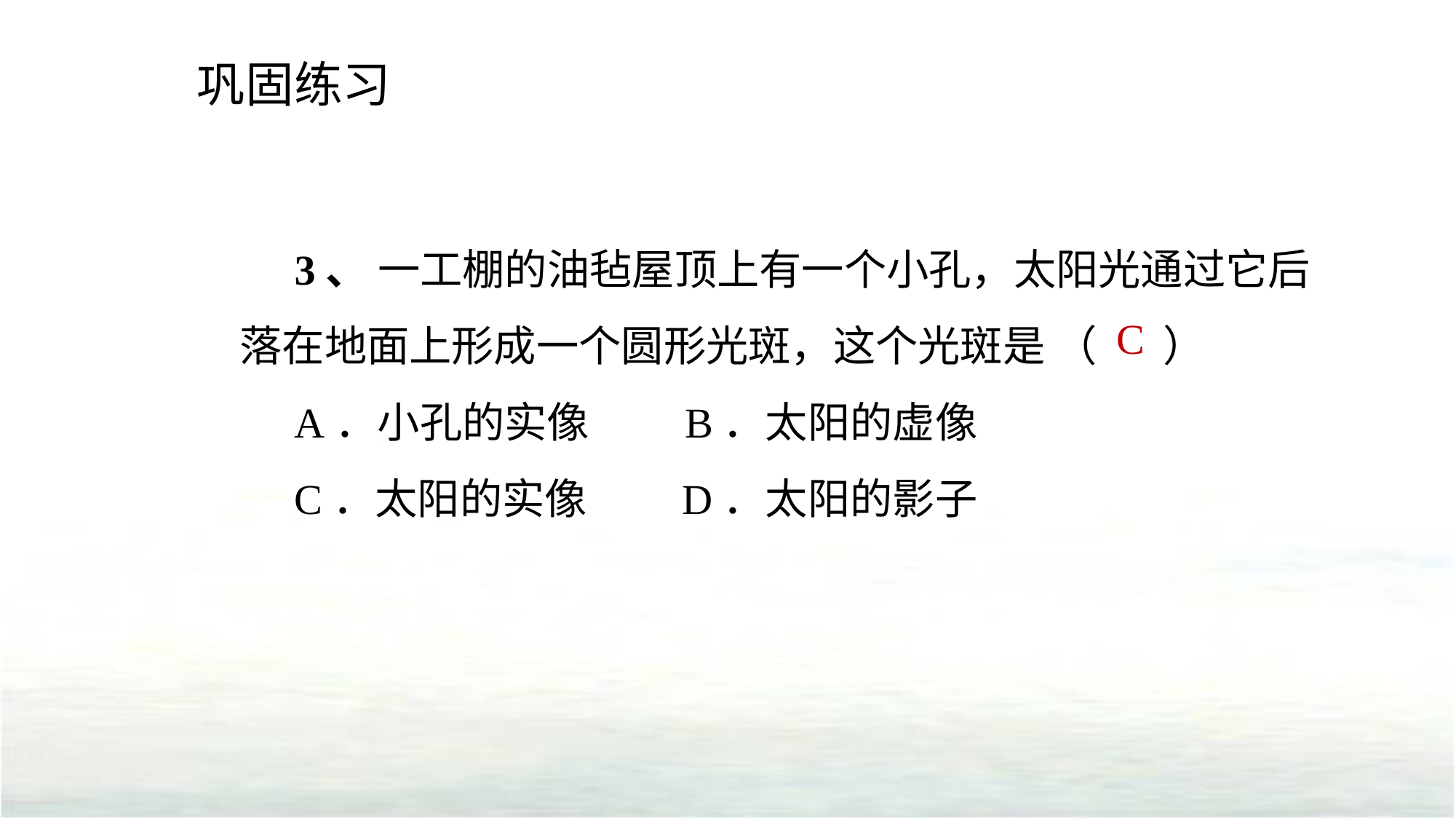

巩固练习
3、 一工棚的油毡屋顶上有一个小孔，太阳光通过它后落在地面上形成一个圆形光斑，这个光斑是 （       ）
A．小孔的实像         B．太阳的虚像
C．太阳的实像         D．太阳的影子
C